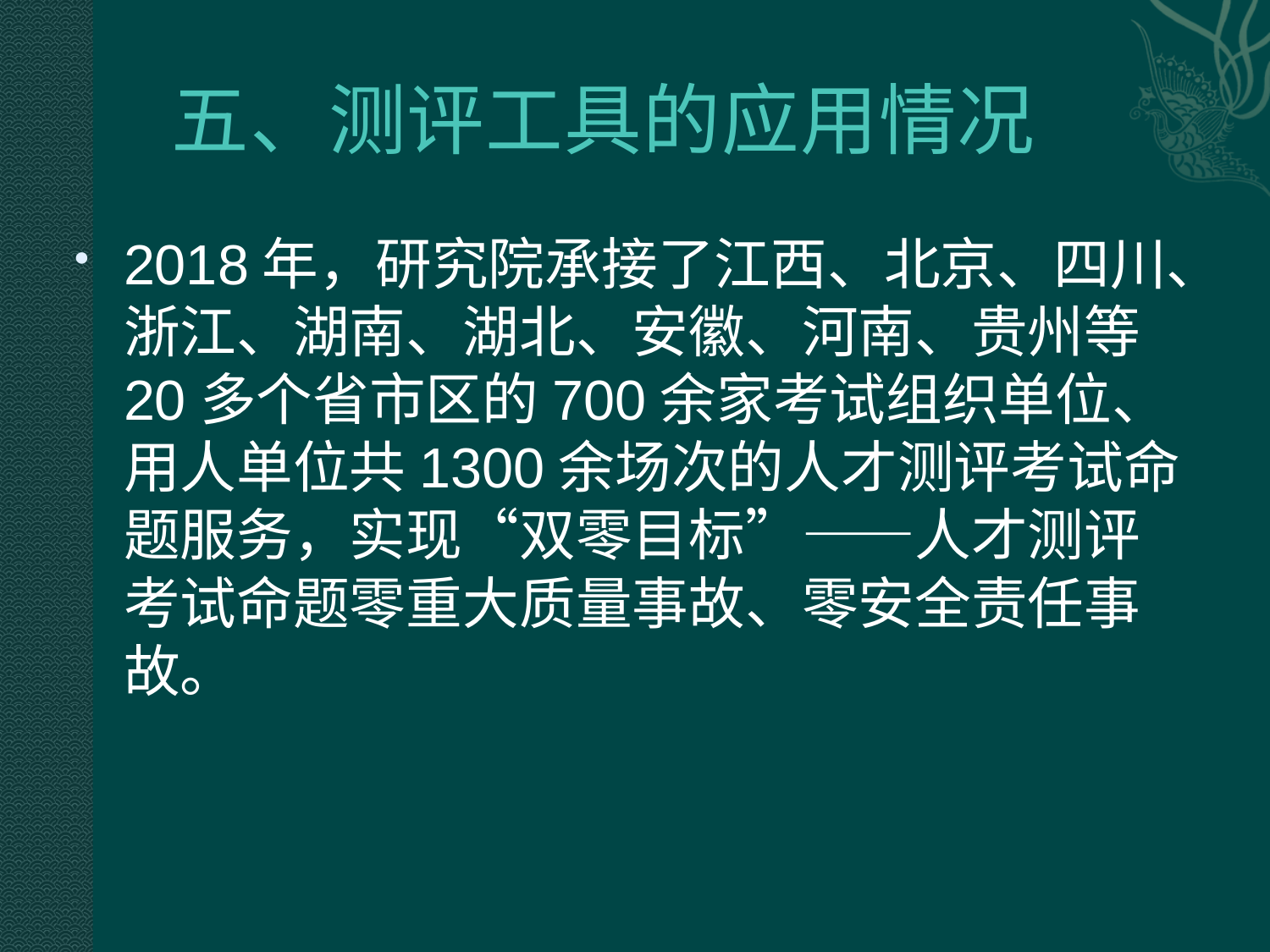

# 五、测评工具的应用情况
2018年，研究院承接了江西、北京、四川、浙江、湖南、湖北、安徽、河南、贵州等20多个省市区的700余家考试组织单位、用人单位共1300余场次的人才测评考试命题服务，实现“双零目标”——人才测评考试命题零重大质量事故、零安全责任事故。